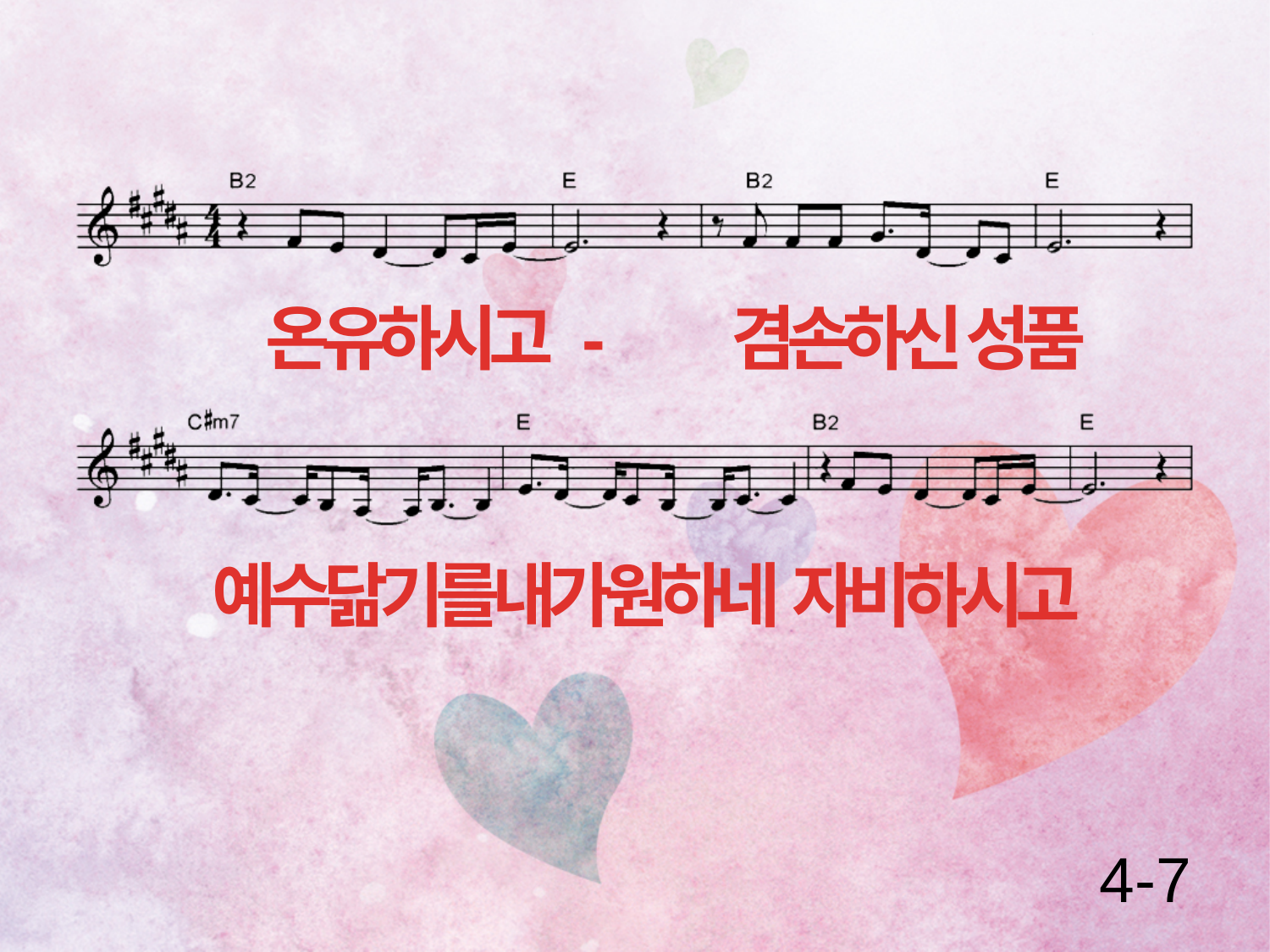

온유하시고 -          겸손하신 성품
예수닮기를내가원하네 자비하시고
4-7